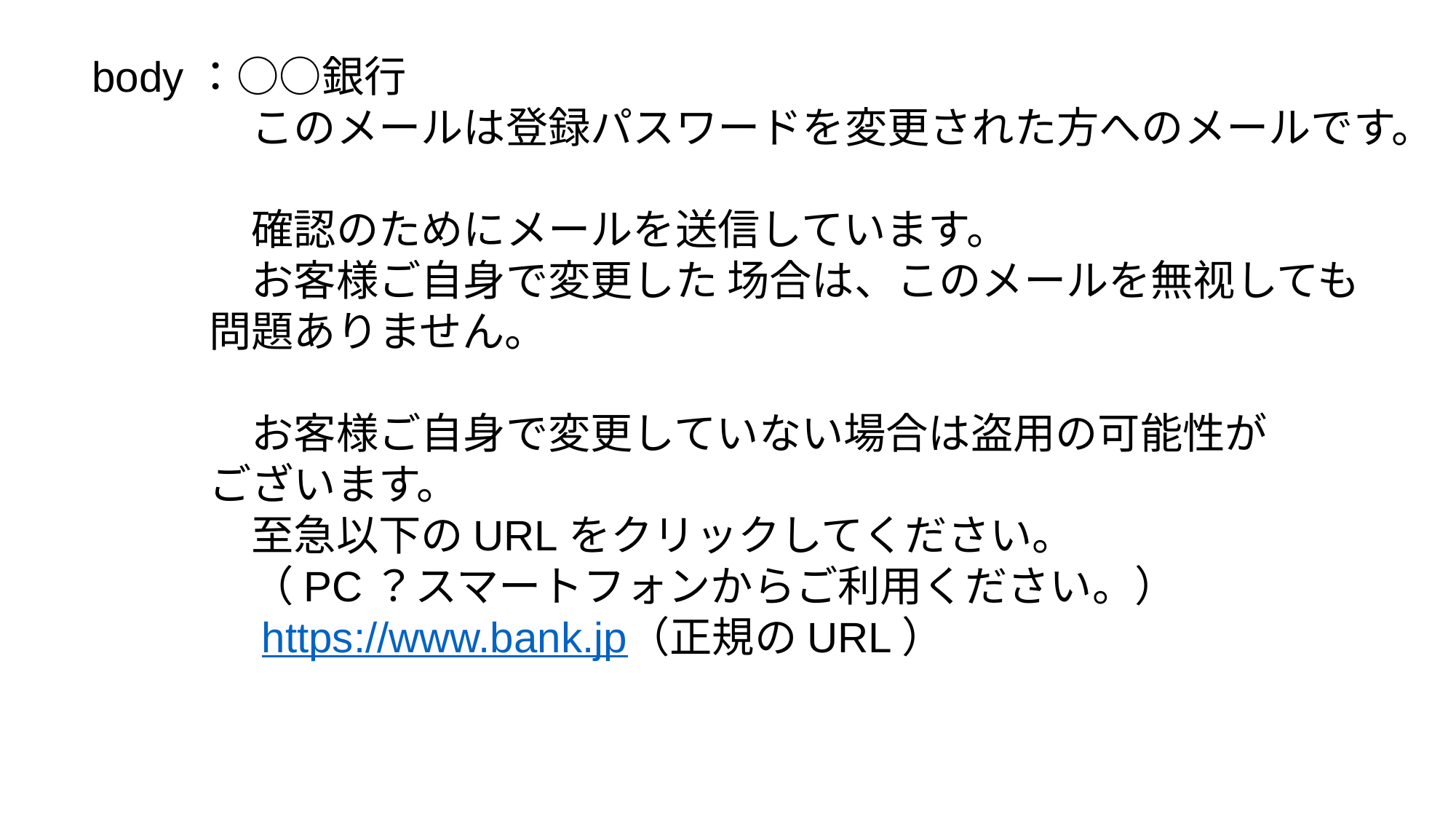

body：○○銀行
　　　　　このメールは登録パスワードを変更された方へのメールです。

　　　　　確認のためにメールを送信しています。
　　　　　お客様ご自身で変更した 场合は、このメールを無视しても
　　　　問題ありません。

　　　　　お客様ご自身で変更していない場合は盗用の可能性が
　　　　ございます。
　　　　　至急以下のURLをクリックしてください。
　　　　　（PC？スマートフォンからご利用ください。）
　　　　　https://www.bank.jp（正規のURL）